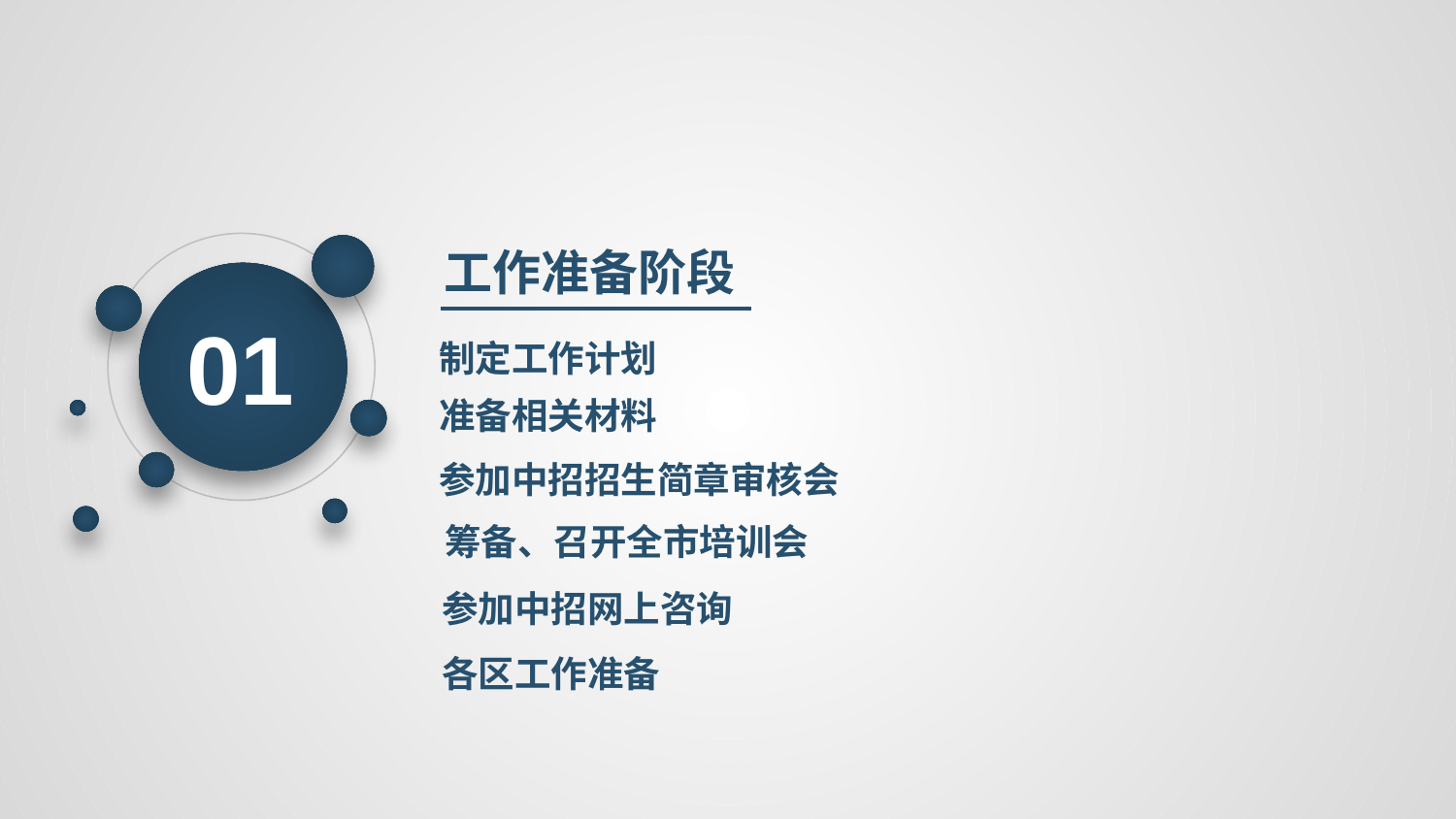

工作准备阶段

01
制定工作计划
准备相关材料

参加中招招生简章审核会

筹备、召开全市培训会
参加中招网上咨询
各区工作准备